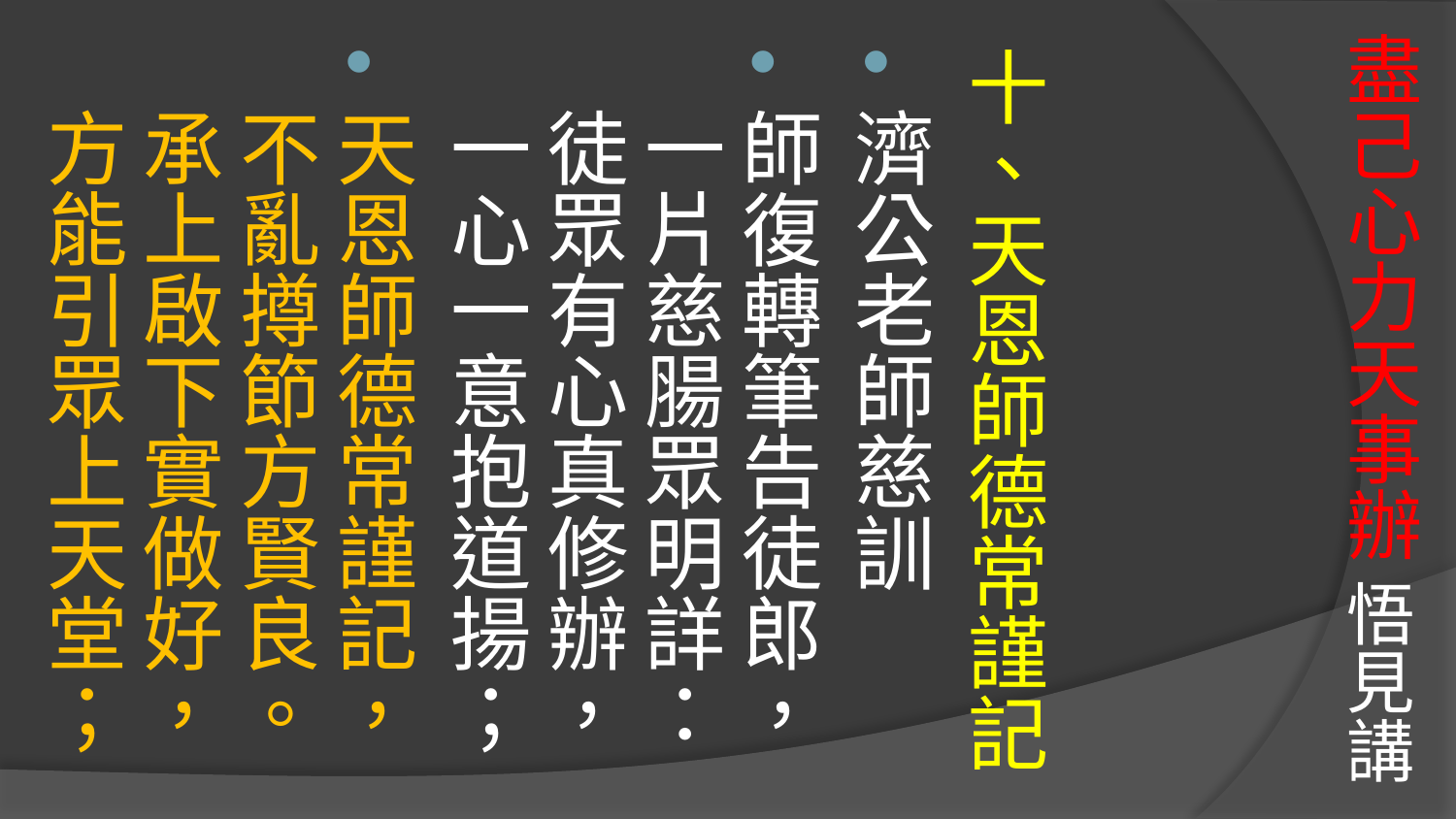

# 盡己心力天事辦 悟見講
十、天恩師德常謹記
濟公老師慈訓
師復轉筆告徒郎，一片慈腸眾明詳：
徒眾有心真修辦，一心一意抱道揚；
天恩師德常謹記，不亂撙節方賢良。
承上啟下實做好，方能引眾上天堂；